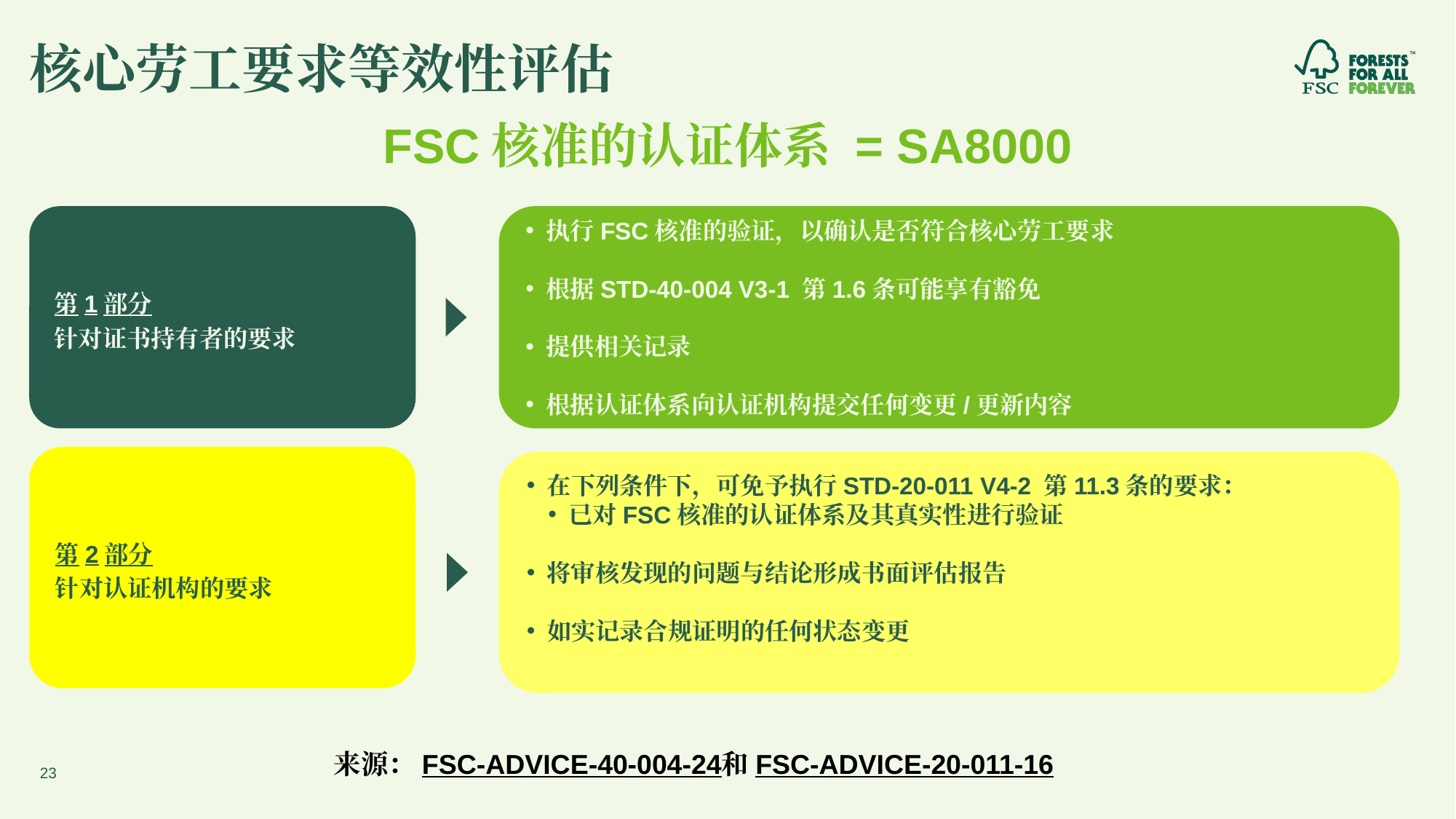

# 核心劳工要求等效性评估
FSC核准的认证体系 = SA8000
第1部分
针对证书持有者的要求
执行FSC核准的验证，以确认是否符合核心劳工要求

根据STD-40-004 V3-1 第1.6条可能享有豁免

提供相关记录

根据认证体系向认证机构提交任何变更/更新内容

第2部分
针对认证机构的要求

在下列条件下，可免予执行STD-20-011 V4-2 第11.3条的要求：
已对FSC核准的认证体系及其真实性进行验证

将审核发现的问题与结论形成书面评估报告

如实记录合规证明的任何状态变更

来源：FSC-ADVICE-40-004-24和FSC-ADVICE-20-011-16
23